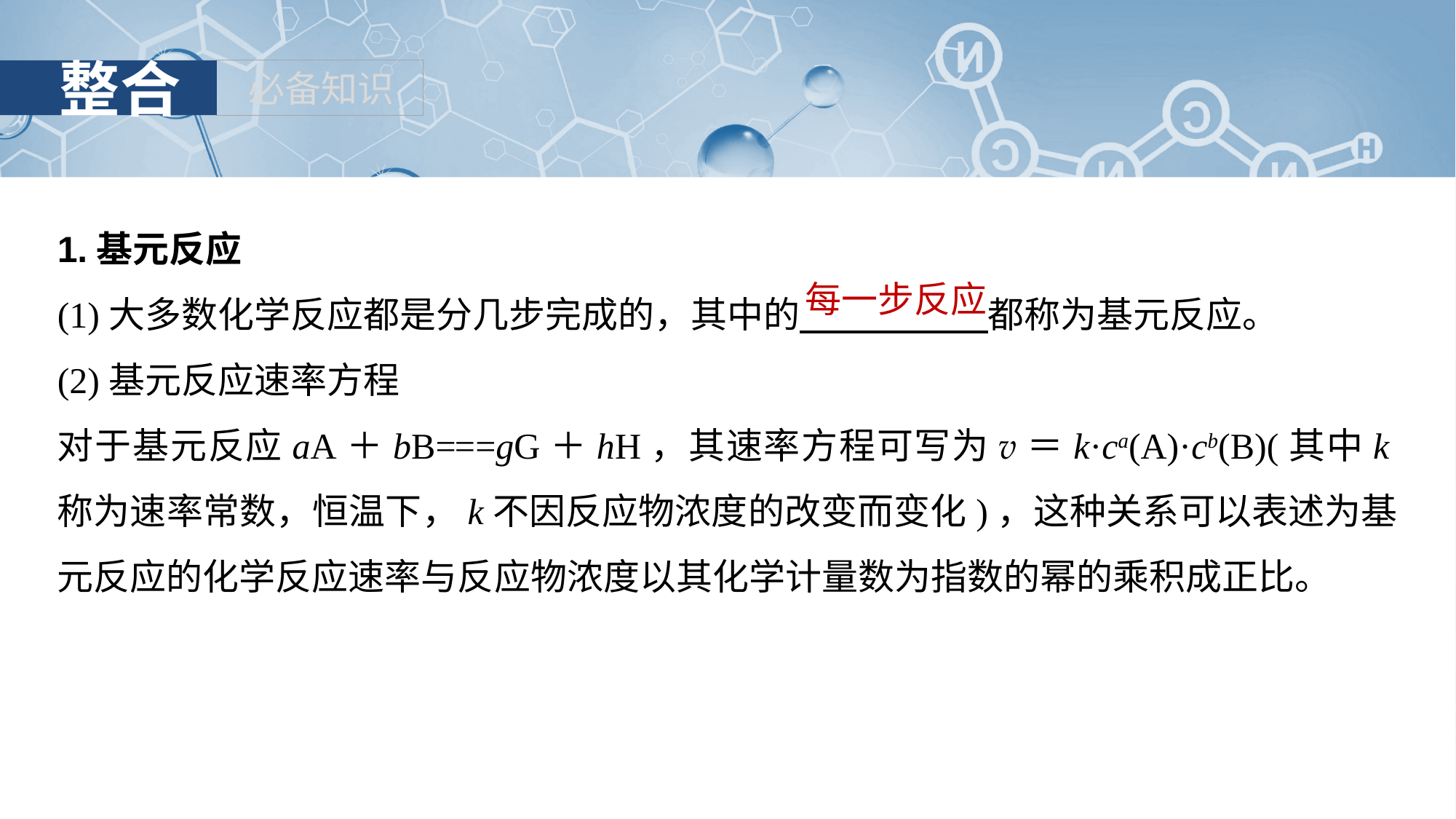

1.基元反应
(1)大多数化学反应都是分几步完成的，其中的                       都称为基元反应。
(2)基元反应速率方程
对于基元反应aA＋bB===gG＋hH，其速率方程可写为v＝k·ca(A)·cb(B)(其中k称为速率常数，恒温下，k不因反应物浓度的改变而变化)，这种关系可以表述为基元反应的化学反应速率与反应物浓度以其化学计量数为指数的幂的乘积成正比。
每一步反应